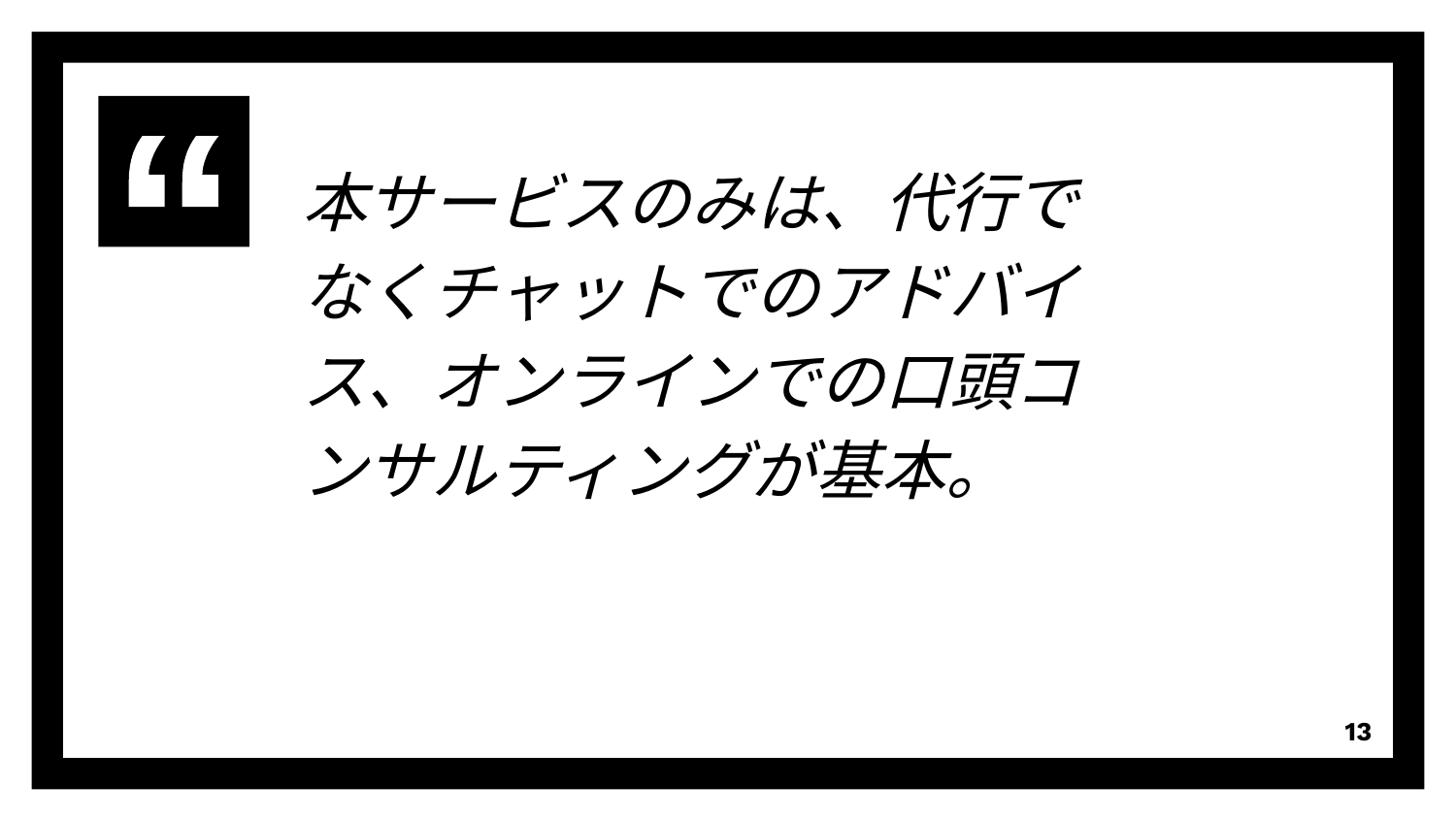

本サービスのみは、代行でなくチャットでのアドバイス、オンラインでの口頭コンサルティングが基本。
13